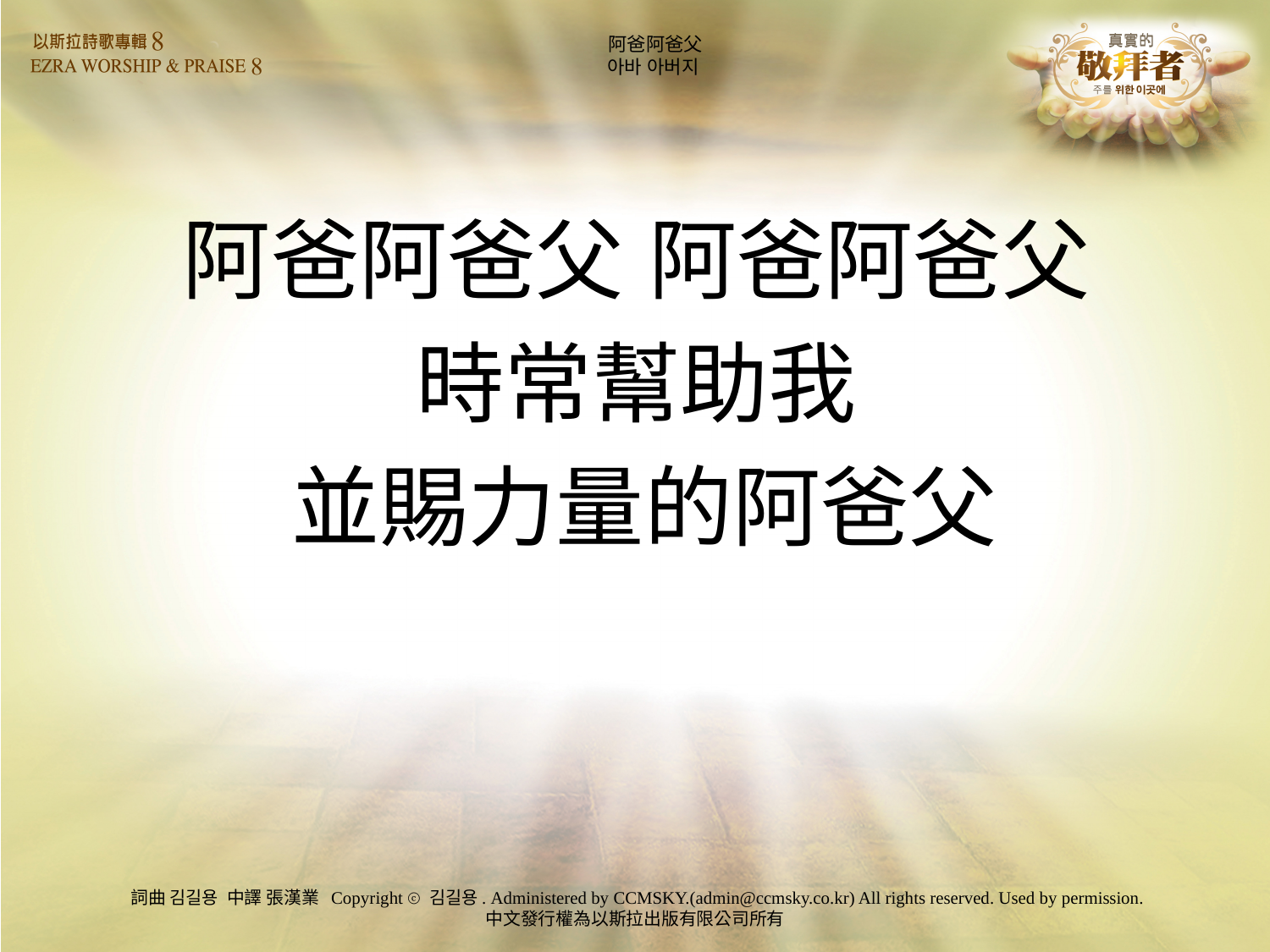

# 阿爸阿爸父 아바 아버지
阿爸阿爸父 阿爸阿爸父
時常幫助我
 並賜力量的阿爸父
詞曲 김길용  中譯 張漢業  Copyright ⓒ 김길용. Administered by CCMSKY.(admin@ccmsky.co.kr) All rights reserved. Used by permission.
中文發行權為以斯拉出版有限公司所有